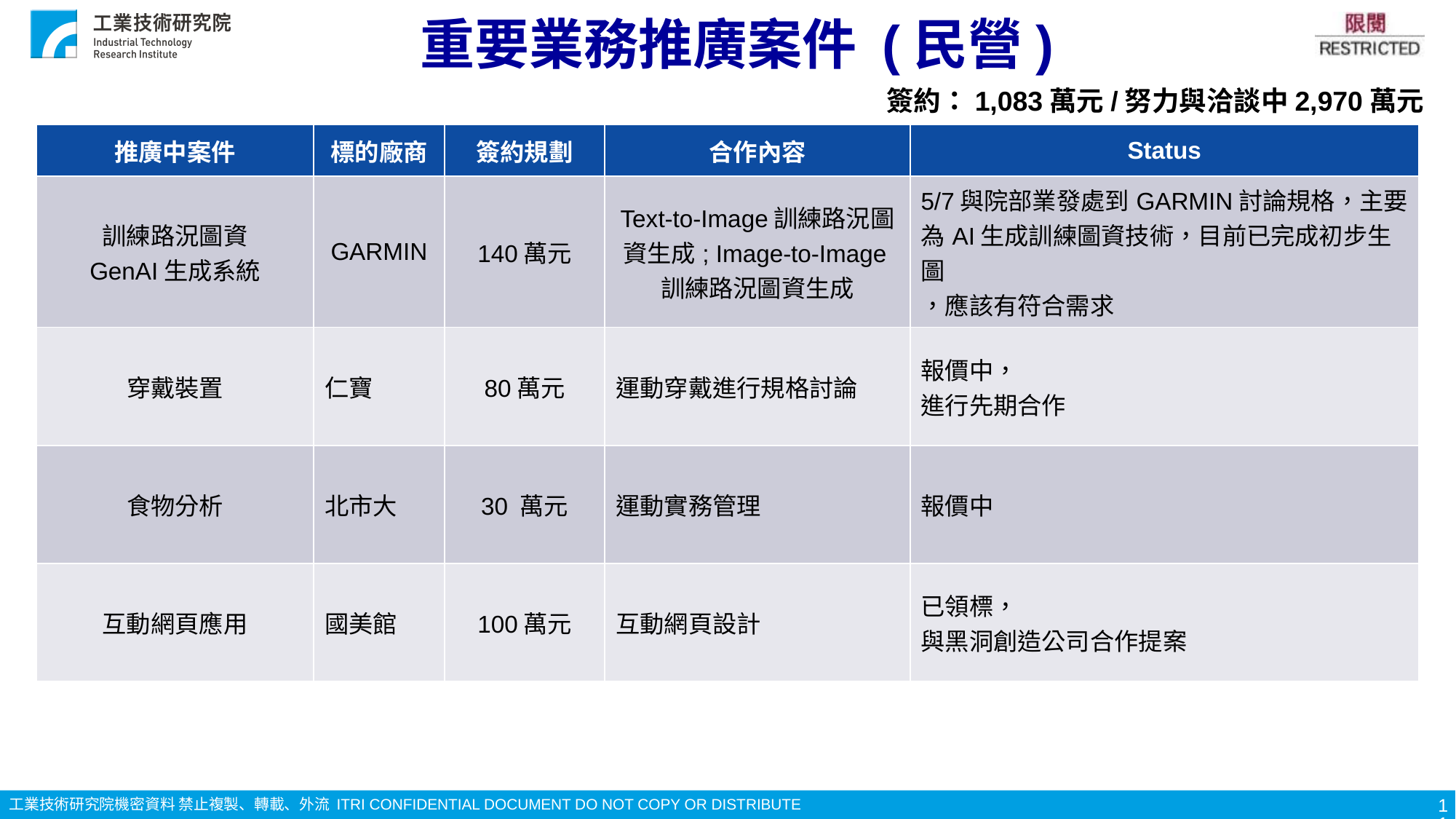

# 重要業務推廣案件 (民營)
簽約：1,083萬元/努力與洽談中2,970萬元
| 推廣中案件 | 標的廠商 | 簽約規劃 | 合作內容 | Status |
| --- | --- | --- | --- | --- |
| 訓練路況圖資 GenAI生成系統​ | GARMIN​ | 140萬元​ | Text-to-Image訓練路況圖資生成; Image-to-Image訓練路況圖資生成​ | 5/7與院部業發處到GARMIN討論規格，主要為AI生成訓練圖資技術，目前已完成初步生圖 ，應該有符合需求 |
| 穿戴裝置 | 仁寶 | 80萬元 | 運動穿戴進行規格討論 | 報價中​， 進行先期合作 |
| 食物分析 | 北市大 | 30 萬元 | 運動實務管理 | 報價中​ |
| 互動網頁應用 | 國美館 | 100萬元 | 互動網頁設計 | 已領標， 與黑洞創造公司合作提案 |
11